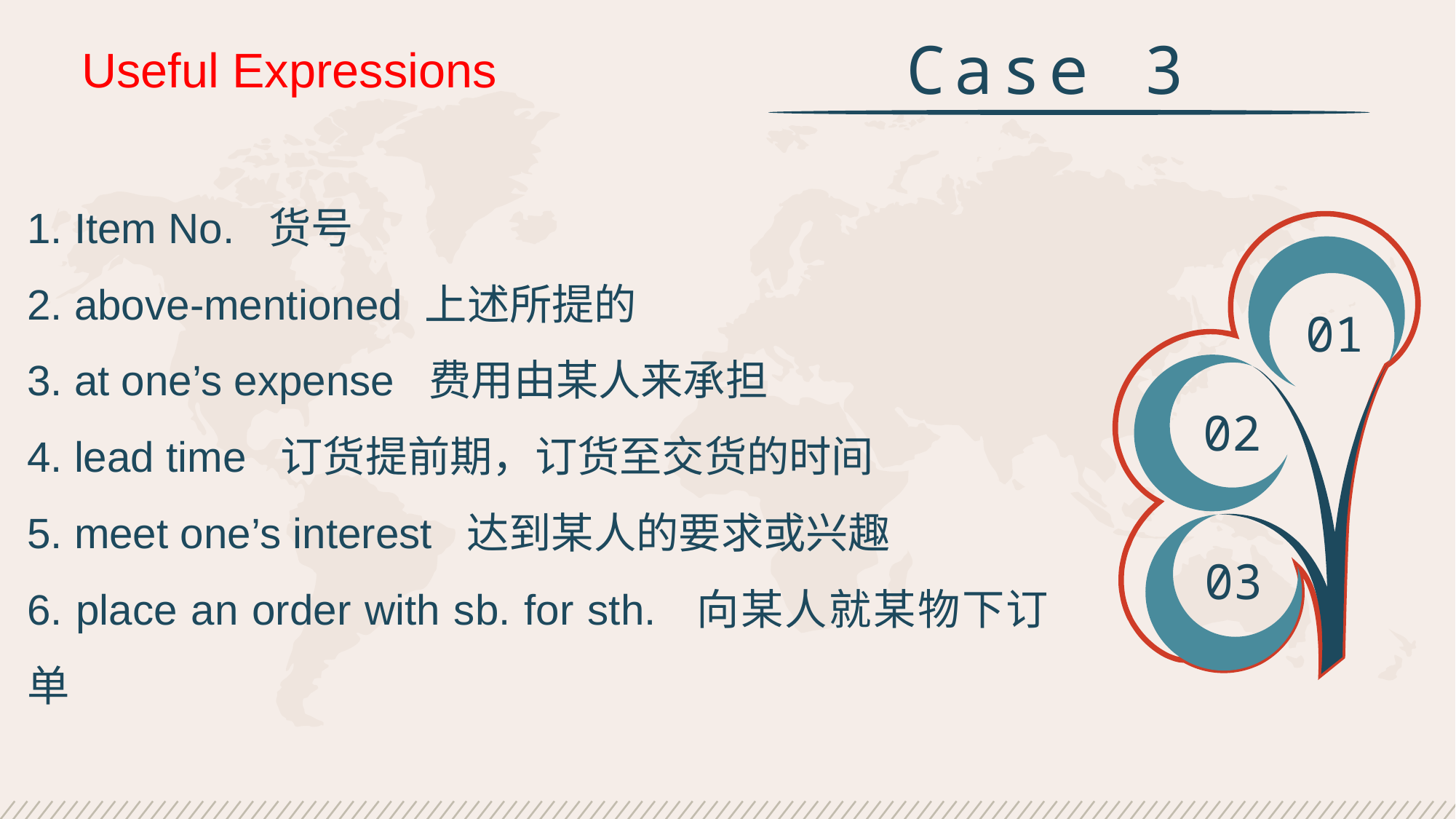

Case 3

Useful Expressions
1. Item No.  货号
2. above-mentioned 上述所提的
3. at one’s expense  费用由某人来承担
4. lead time  订货提前期，订货至交货的时间
5. meet one’s interest  达到某人的要求或兴趣
6. place an order with sb. for sth.  向某人就某物下订单

01
02
03